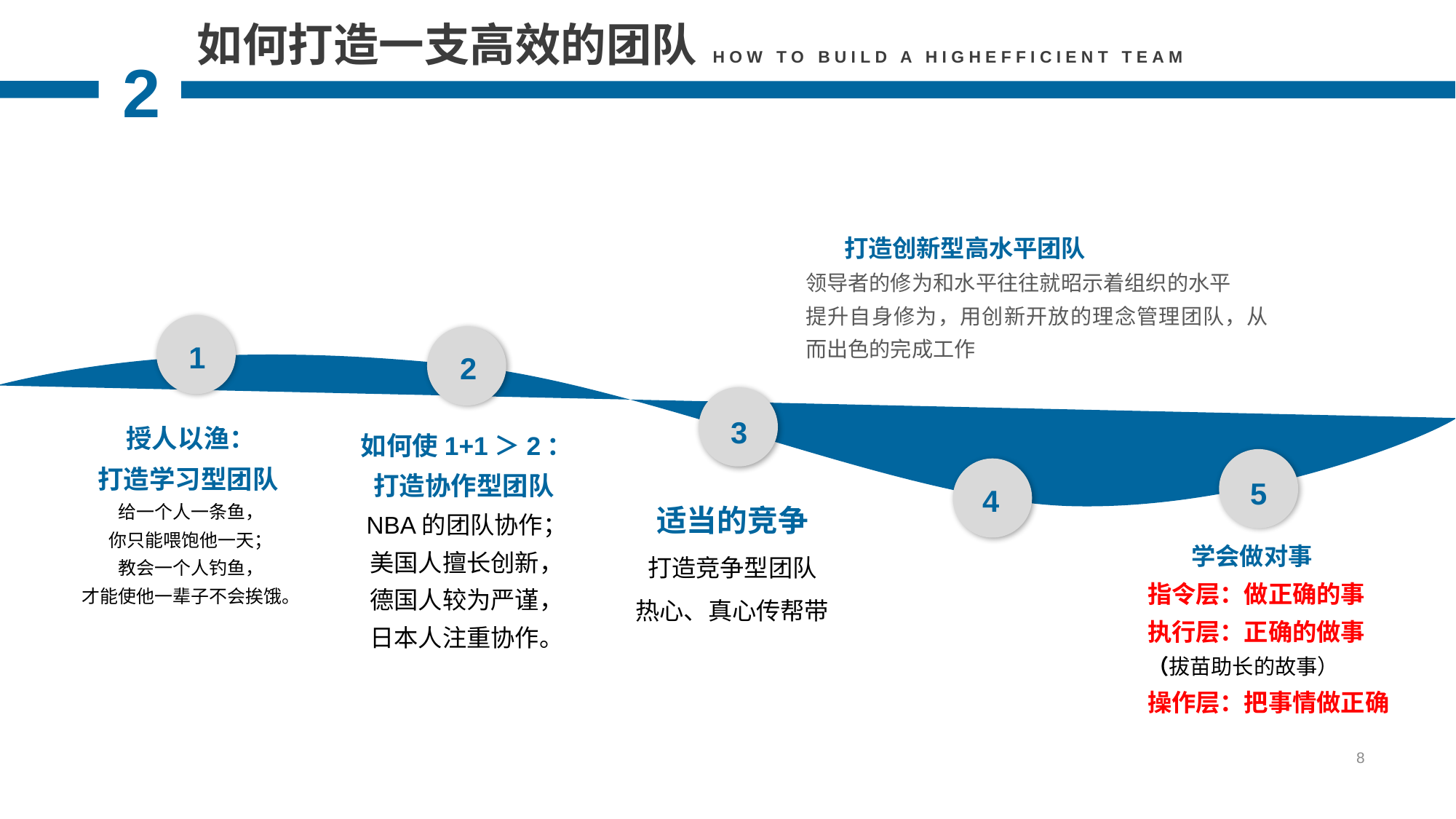

如何打造一支高效的团队
HOW TO BUILD A HIGHEFFICIENT TEAM
2

      打造创新型高水平团队
领导者的修为和水平往往就昭示着组织的水平
提升自身修为，用创新开放的理念管理团队，从而出色的完成工作

1

2

3
授人以渔：
打造学习型团队
给一个人一条鱼，
你只能喂饱他一天；
教会一个人钓鱼，
才能使他一辈子不会挨饿。
如何使1+1＞2：
打造协作型团队
NBA的团队协作；
美国人擅长创新，
德国人较为严谨，
日本人注重协作。

5

4
适当的竞争
打造竞争型团队
热心、真心传帮带

       学会做对事
指令层：做正确的事
执行层：正确的做事
（拔苗助长的故事）
操作层：把事情做正确
8